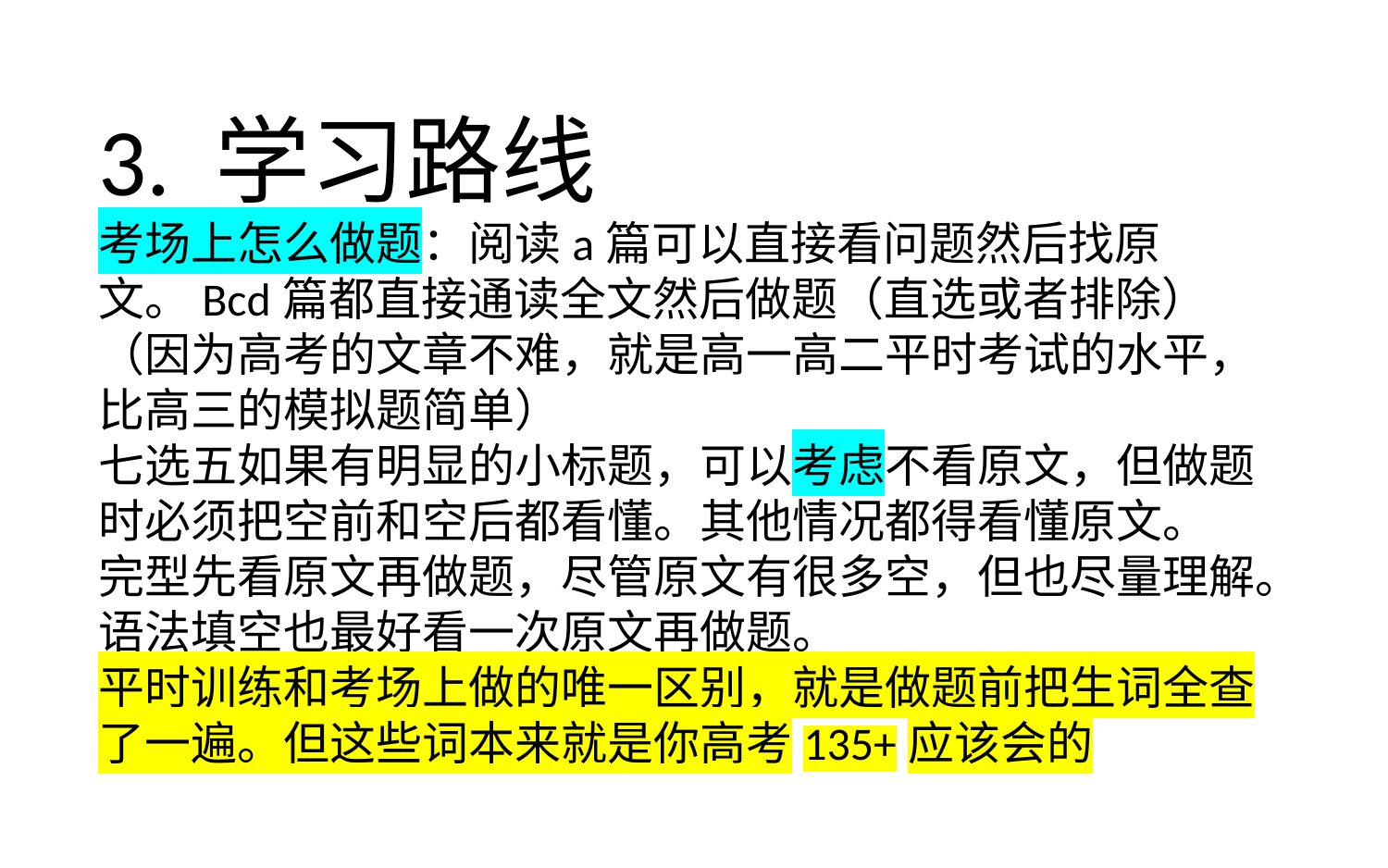

3. 学习路线
考场上怎么做题：阅读a篇可以直接看问题然后找原文。Bcd篇都直接通读全文然后做题（直选或者排除）（因为高考的文章不难，就是高一高二平时考试的水平，比高三的模拟题简单）
七选五如果有明显的小标题，可以考虑不看原文，但做题时必须把空前和空后都看懂。其他情况都得看懂原文。
完型先看原文再做题，尽管原文有很多空，但也尽量理解。语法填空也最好看一次原文再做题。
平时训练和考场上做的唯一区别，就是做题前把生词全查了一遍。但这些词本来就是你高考135+应该会的